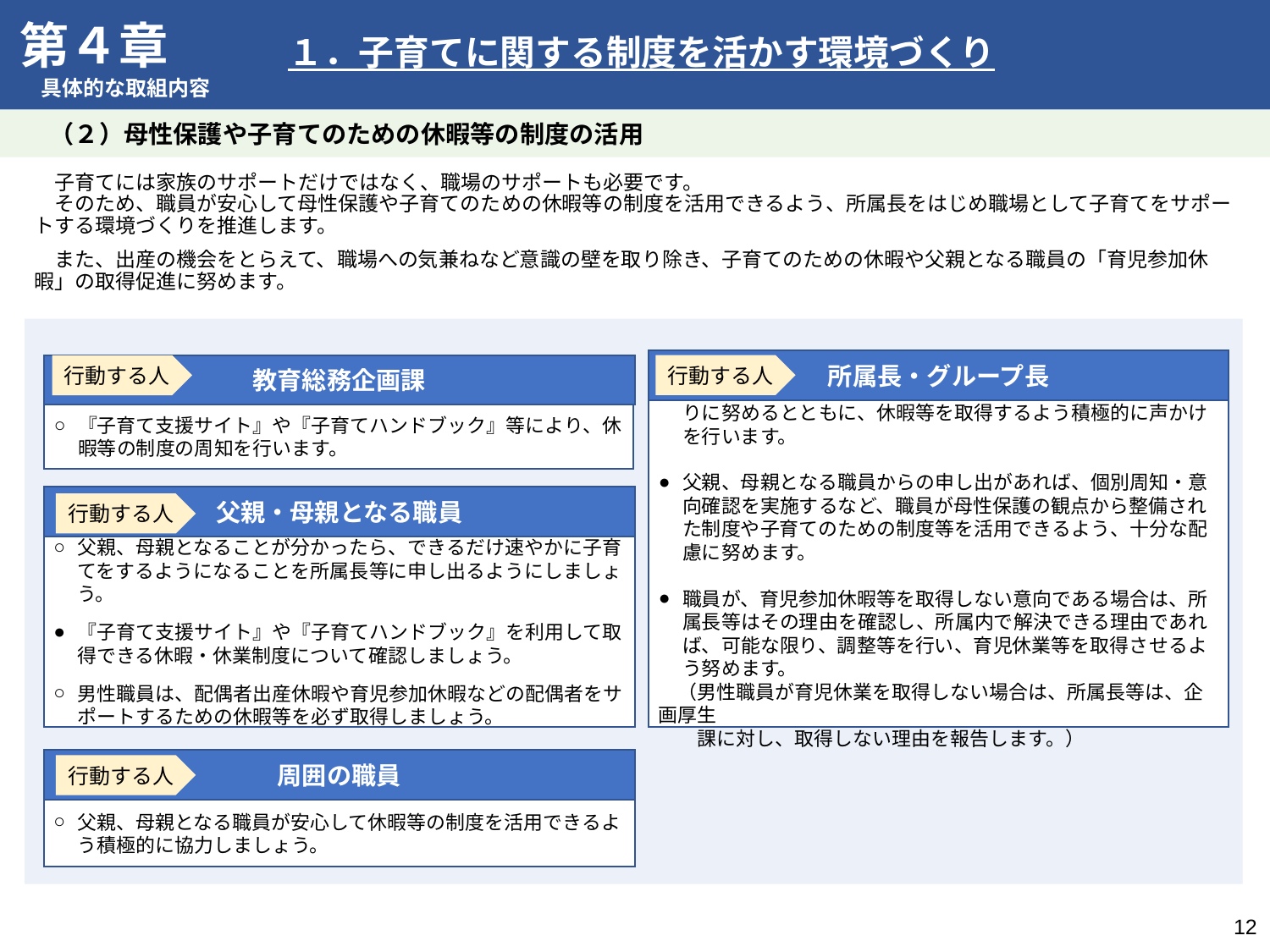

第４章
具体的な取組内容
　１．子育てに関する制度を活かす環境づくり

　　（２）母性保護や子育てのための休暇等の制度の活用

　子育てには家族のサポートだけではなく、職場のサポートも必要です。
　そのため、職員が安心して母性保護や子育てのための休暇等の制度を活用できるよう、所属長をはじめ職場として子育てをサポートする環境づくりを推進します。

　また、出産の機会をとらえて、職場への気兼ねなど意識の壁を取り除き、子育てのための休暇や父親となる職員の「育児参加休暇」の取得促進に努めます。

所属長・グループ長
職員が気兼ねなく休暇等を取得できるよう職場の雰囲気づくりに努めるとともに、休暇等を取得するよう積極的に声かけを行います。

父親、母親となる職員からの申し出があれば、個別周知・意向確認を実施するなど、職員が母性保護の観点から整備された制度や子育てのための制度等を活用できるよう、十分な配慮に努めます。

職員が、育児参加休暇等を取得しない意向である場合は、所属長等はその理由を確認し、所属内で解決できる理由であれば、可能な限り、調整等を行い、育児休業等を取得させるよう努めます。
　（男性職員が育児休業を取得しない場合は、所属長等は、企画厚生
　　課に対し、取得しない理由を報告します。）
教育総務企画課
『子育て支援サイト』や『子育てハンドブック』等により、休暇等の制度の周知を行います。
行動する人
行動する人
父親・母親となる職員
父親、母親となることが分かったら、できるだけ速やかに子育てをするようになることを所属長等に申し出るようにしましょう。

『子育て支援サイト』や『子育てハンドブック』を利用して取得できる休暇・休業制度について確認しましょう。

男性職員は、配偶者出産休暇や育児参加休暇などの配偶者をサポートするための休暇等を必ず取得しましょう。
行動する人
周囲の職員
父親、母親となる職員が安心して休暇等の制度を活用できるよう積極的に協力しましょう。
行動する人
12